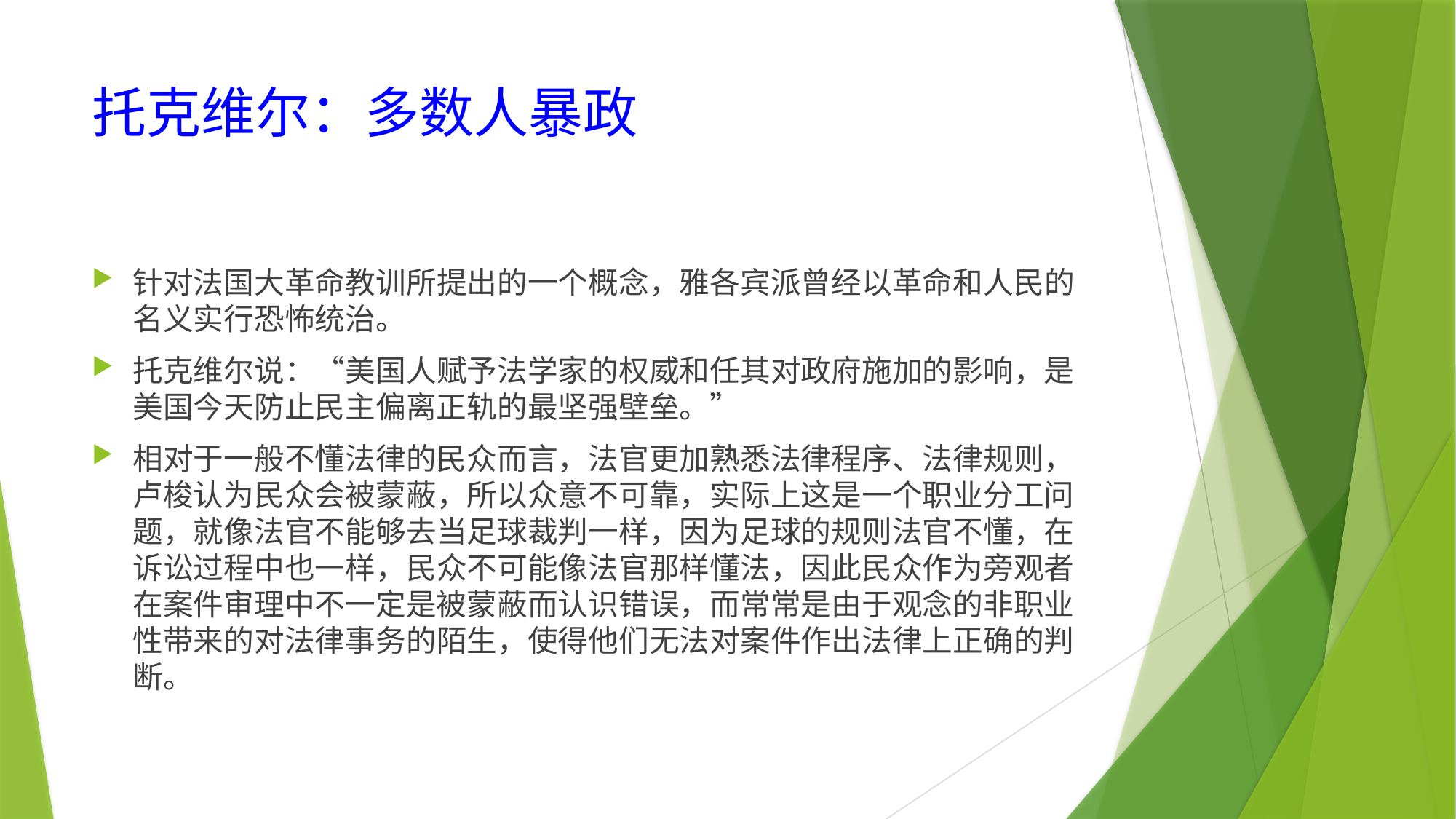

# 托克维尔：多数人暴政
针对法国大革命教训所提出的一个概念，雅各宾派曾经以革命和人民的名义实行恐怖统治。
托克维尔说：“美国人赋予法学家的权威和任其对政府施加的影响，是美国今天防止民主偏离正轨的最坚强壁垒。”
相对于一般不懂法律的民众而言，法官更加熟悉法律程序、法律规则，卢梭认为民众会被蒙蔽，所以众意不可靠，实际上这是一个职业分工问题，就像法官不能够去当足球裁判一样，因为足球的规则法官不懂，在诉讼过程中也一样，民众不可能像法官那样懂法，因此民众作为旁观者在案件审理中不一定是被蒙蔽而认识错误，而常常是由于观念的非职业性带来的对法律事务的陌生，使得他们无法对案件作出法律上正确的判断。